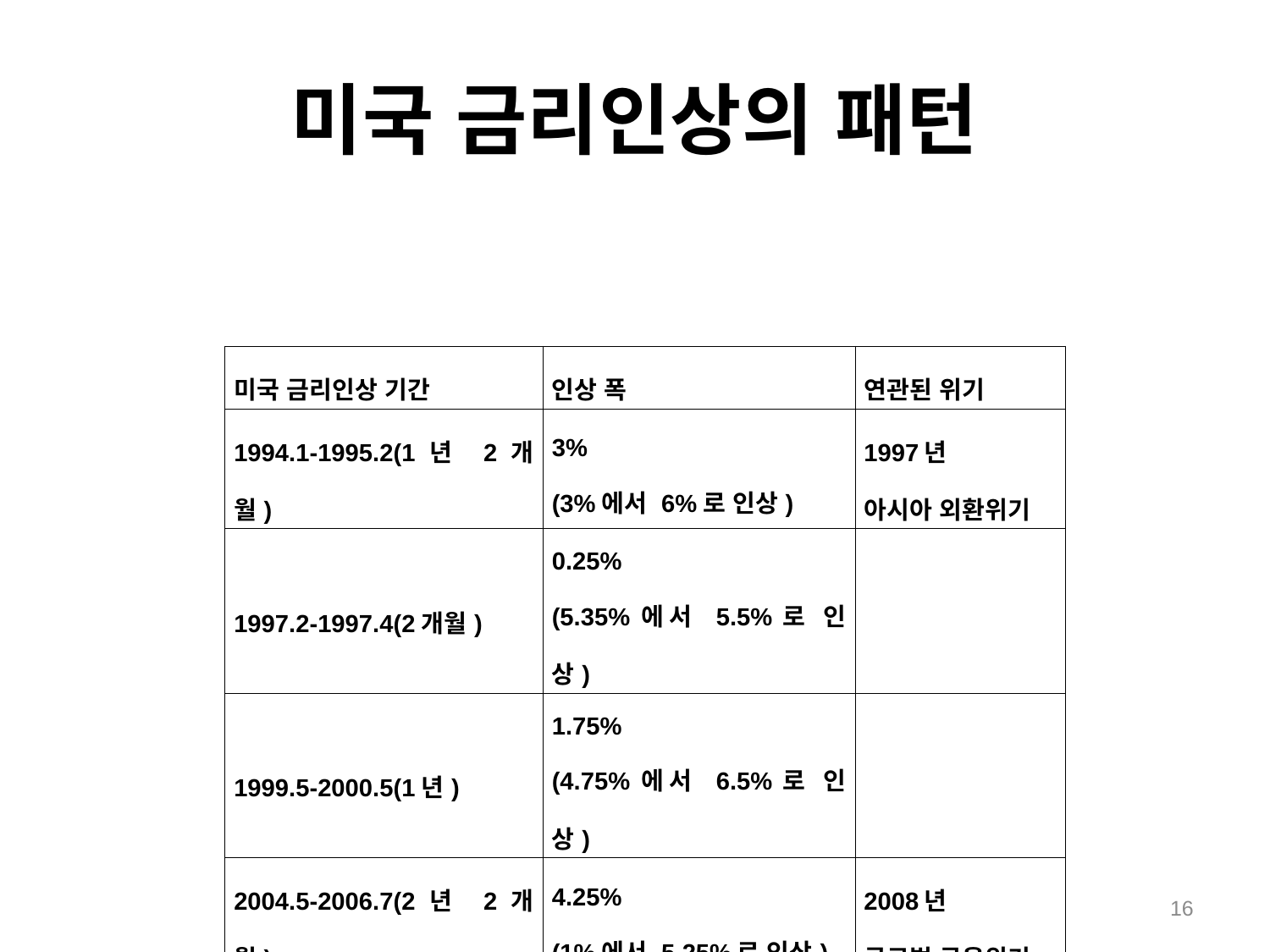

# 미국 금리인상의 패턴
| 미국 금리인상 기간 | 인상 폭 | 연관된 위기 |
| --- | --- | --- |
| 1994.1-1995.2(1년 2개월) | 3% (3%에서 6%로 인상) | 1997년 아시아 외환위기 |
| 1997.2-1997.4(2개월) | 0.25% (5.35%에서 5.5%로 인상) |  |
| 1999.5-2000.5(1년) | 1.75% (4.75%에서 6.5%로 인상) |  |
| 2004.5-2006.7(2년 2개월) | 4.25% (1%에서 5.25%로 인상) | 2008년 글로벌 금융위기 |

16